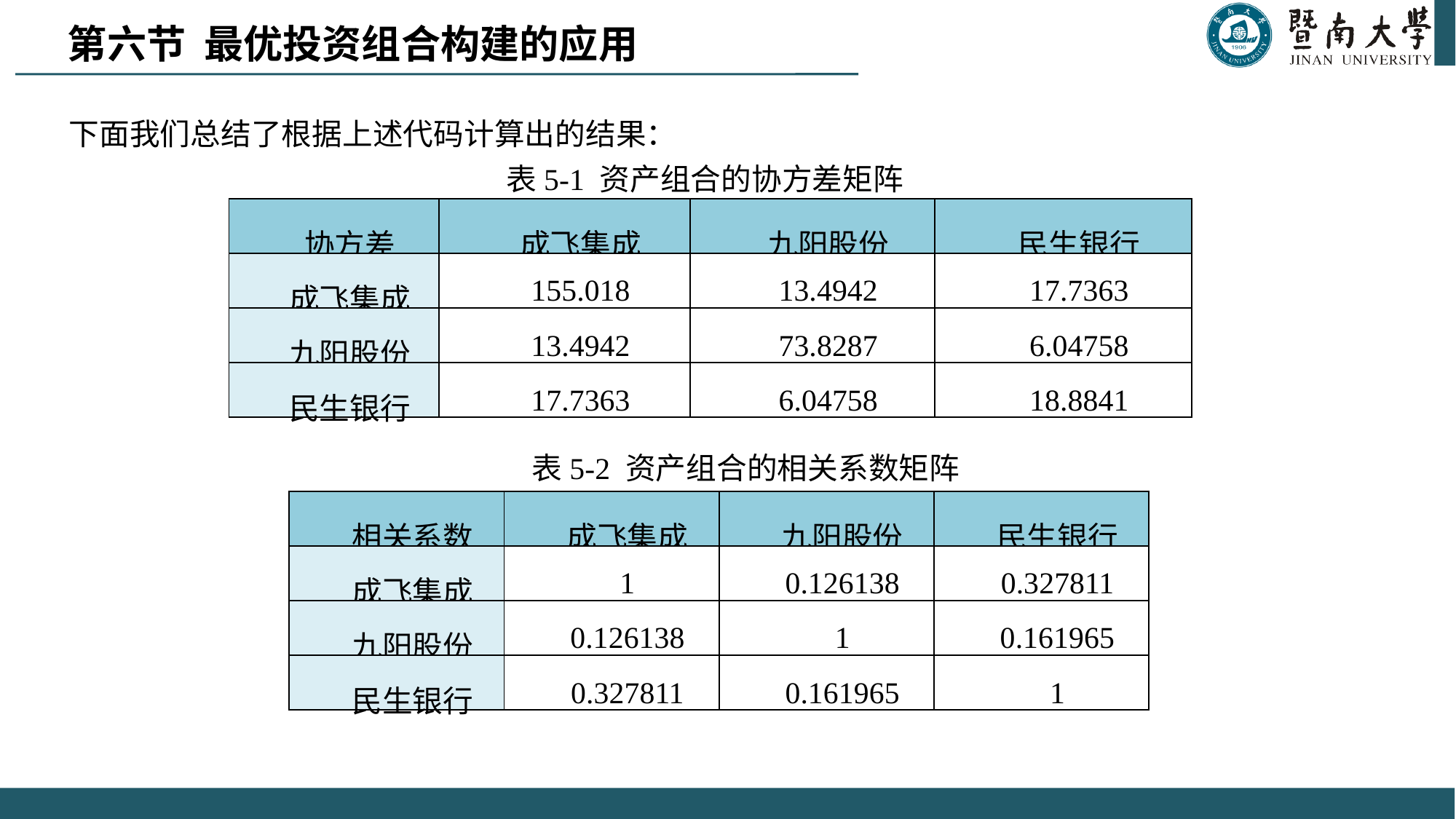

第六节  最优投资组合构建的应用
下面我们总结了根据上述代码计算出的结果：
表5-1 资产组合的协方差矩阵
| 协方差 | 成飞集成 | 九阳股份 | 民生银行 |
| --- | --- | --- | --- |
| 成飞集成 | 155.018 | 13.4942 | 17.7363 |
| 九阳股份 | 13.4942 | 73.8287 | 6.04758 |
| 民生银行 | 17.7363 | 6.04758 | 18.8841 |
表5-2 资产组合的相关系数矩阵
| 相关系数 | 成飞集成 | 九阳股份 | 民生银行 |
| --- | --- | --- | --- |
| 成飞集成 | 1 | 0.126138 | 0.327811 |
| 九阳股份 | 0.126138 | 1 | 0.161965 |
| 民生银行 | 0.327811 | 0.161965 | 1 |